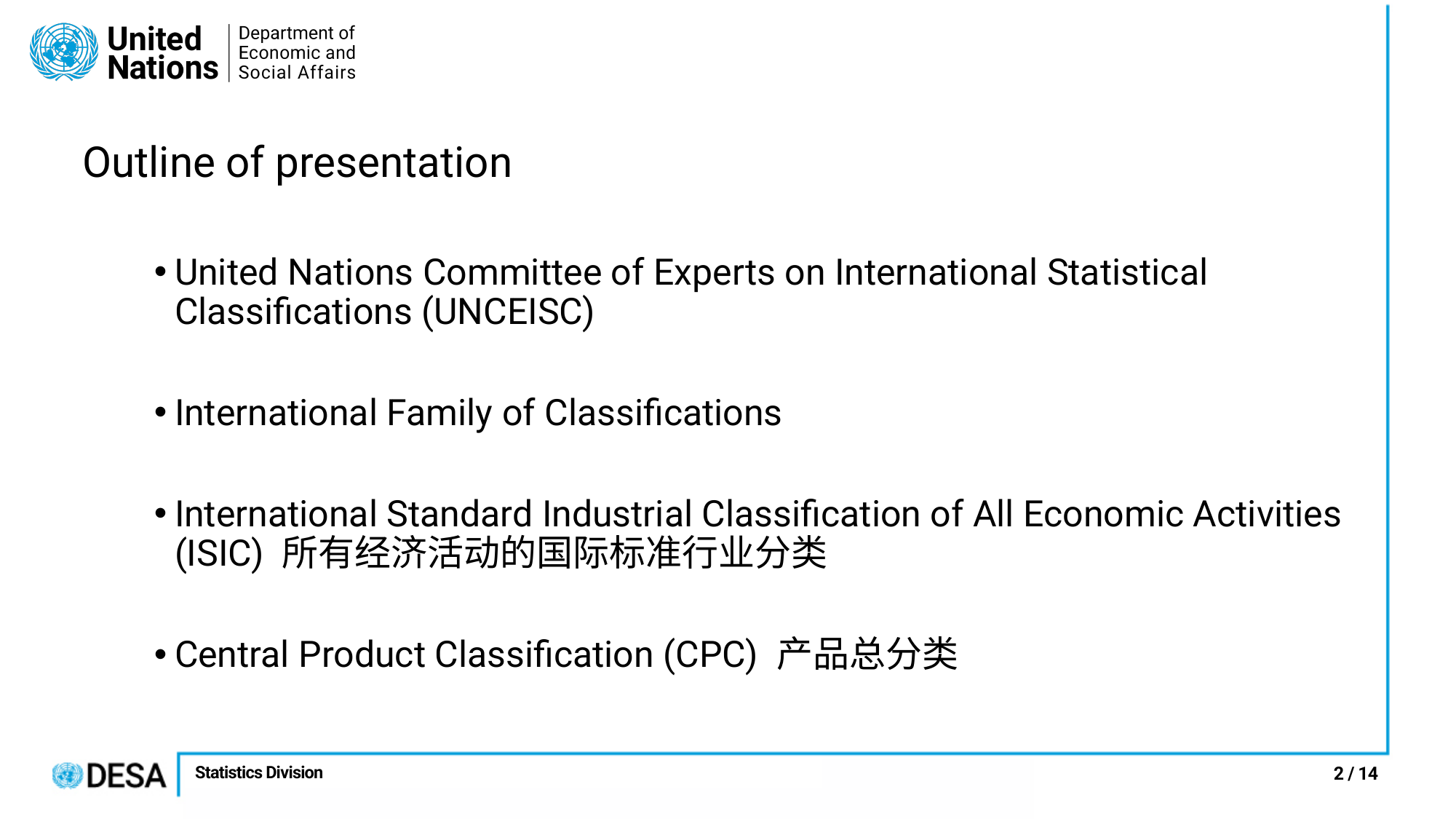

Outline of presentation
United Nations Committee of Experts on International Statistical Classifications (UNCEISC)

International Family of Classifications

International Standard Industrial Classification of All Economic Activities (ISIC) 所有经济活动的国际标准行业分类

Central Product Classification (CPC) 产品总分类